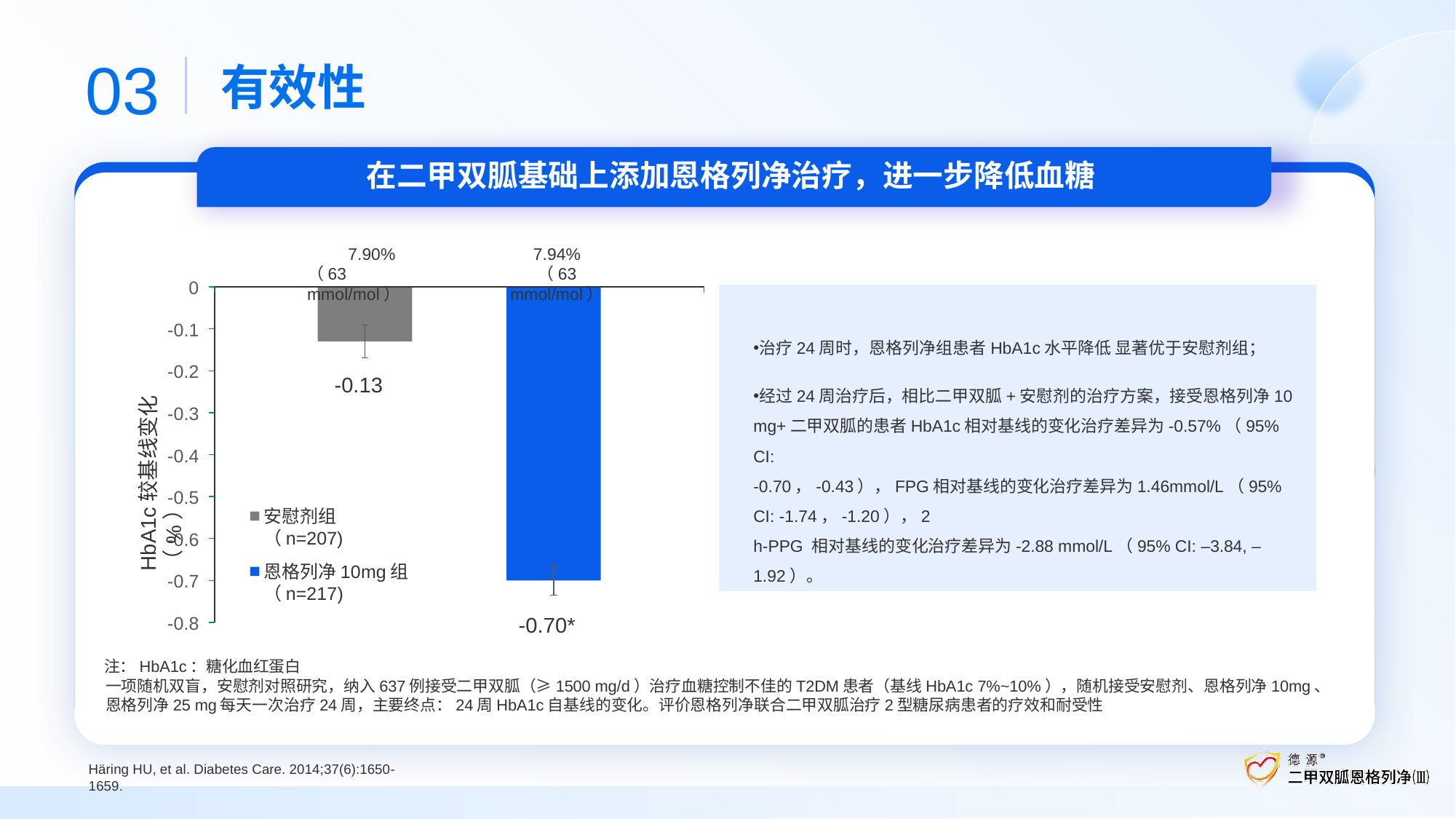

03
有效性
在二甲双胍基础上添加恩格列净治疗，进一步降低血糖

7.90%
7.94%
（63 mmol/mol）
（63 mmol/mol）
0

-0.1

治疗24周时，恩格列净组患者HbA1c水平降低 显著优于安慰剂组；
经过24周治疗后，相比二甲双胍+安慰剂的治疗方案，接受恩格列净10 mg+二甲双胍的患者HbA1c相对基线的变化治疗差异为-0.57%（95% CI: -0.70，-0.43），FPG相对基线的变化治疗差异为1.46mmol/L（95% CI: -1.74，-1.20），2 h-PPG 相对基线的变化治疗差异为-2.88 mmol/L（95% CI: –3.84, –1.92）。

HbA1c较基线变化（%）

-0.2

-0.13
-0.3

-0.4

-0.5

安慰剂组（n=207)

-0.6

恩格列净10mg组（n=217)

-0.7

-0.70*
-0.8

注：HbA1c：糖化血红蛋白
一项随机双盲，安慰剂对照研究，纳入637例接受二甲双胍（≥1500 mg/d）治疗血糖控制不佳的T2DM患者（基线HbA1c 7%~10%），随机接受安慰剂、恩格列净10mg、恩格列净25 mg每天一次治疗24周，主要终点：24周HbA1c自基线的变化。评价恩格列净联合二甲双胍治疗2型糖尿病患者的疗效和耐受性
Häring HU, et al. Diabetes Care. 2014;37(6):1650-1659.